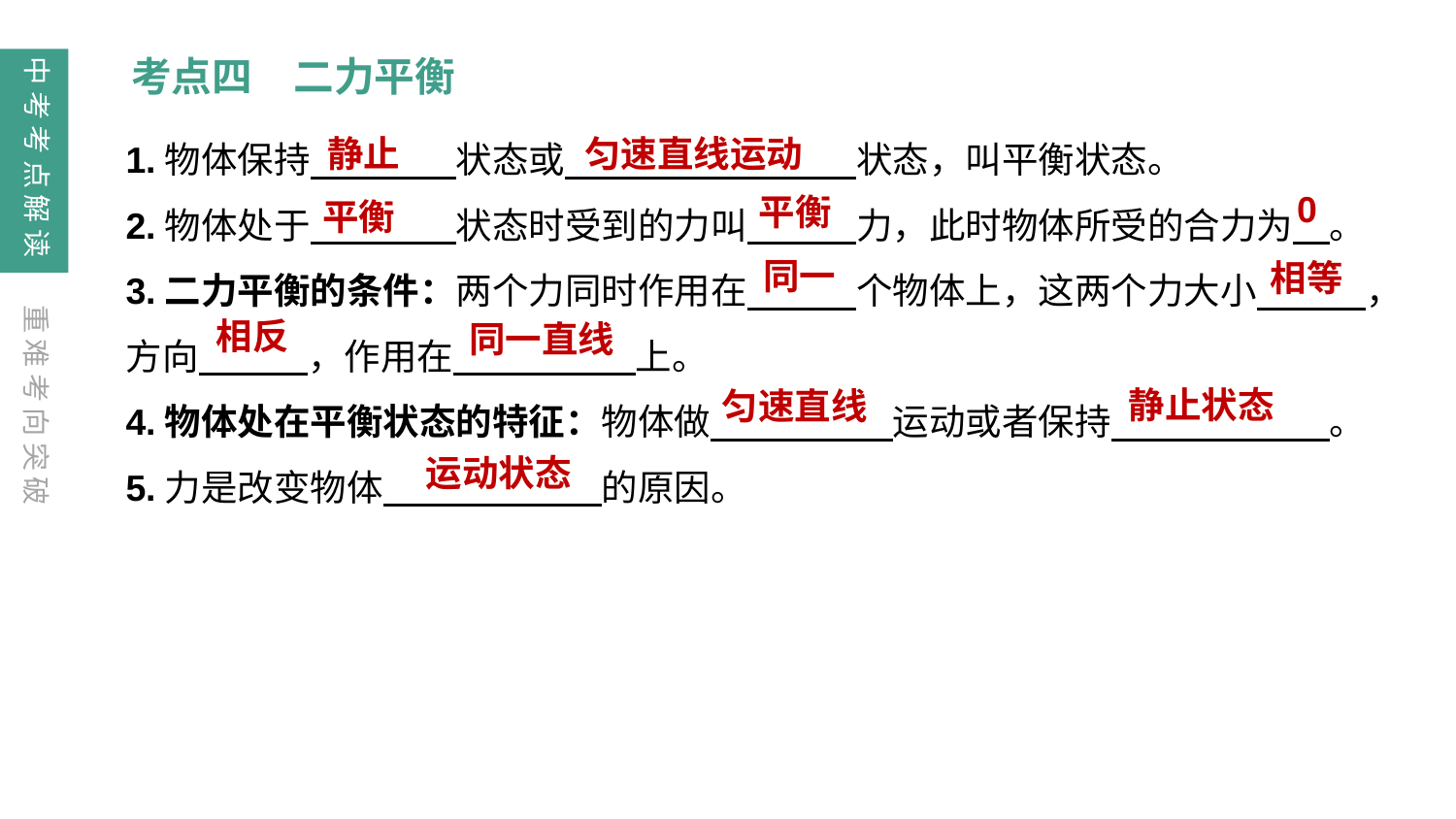

考点四　二力平衡
中考考点解读

匀速直线运动
静止
1.物体保持　　　　状态或　　　　　　　　状态，叫平衡状态。
2.物体处于　　　　状态时受到的力叫　　　力，此时物体所受的合力为　。
3.二力平衡的条件：两个力同时作用在　　　个物体上，这两个力大小　　　，方向　　　，作用在　　　　　上。
4.物体处在平衡状态的特征：物体做　　　　　运动或者保持　　　　　　。
5.力是改变物体　　　　　　的原因。
平衡
0
平衡
同一
相等
重难考向突破
相反
同一直线
静止状态
匀速直线
运动状态